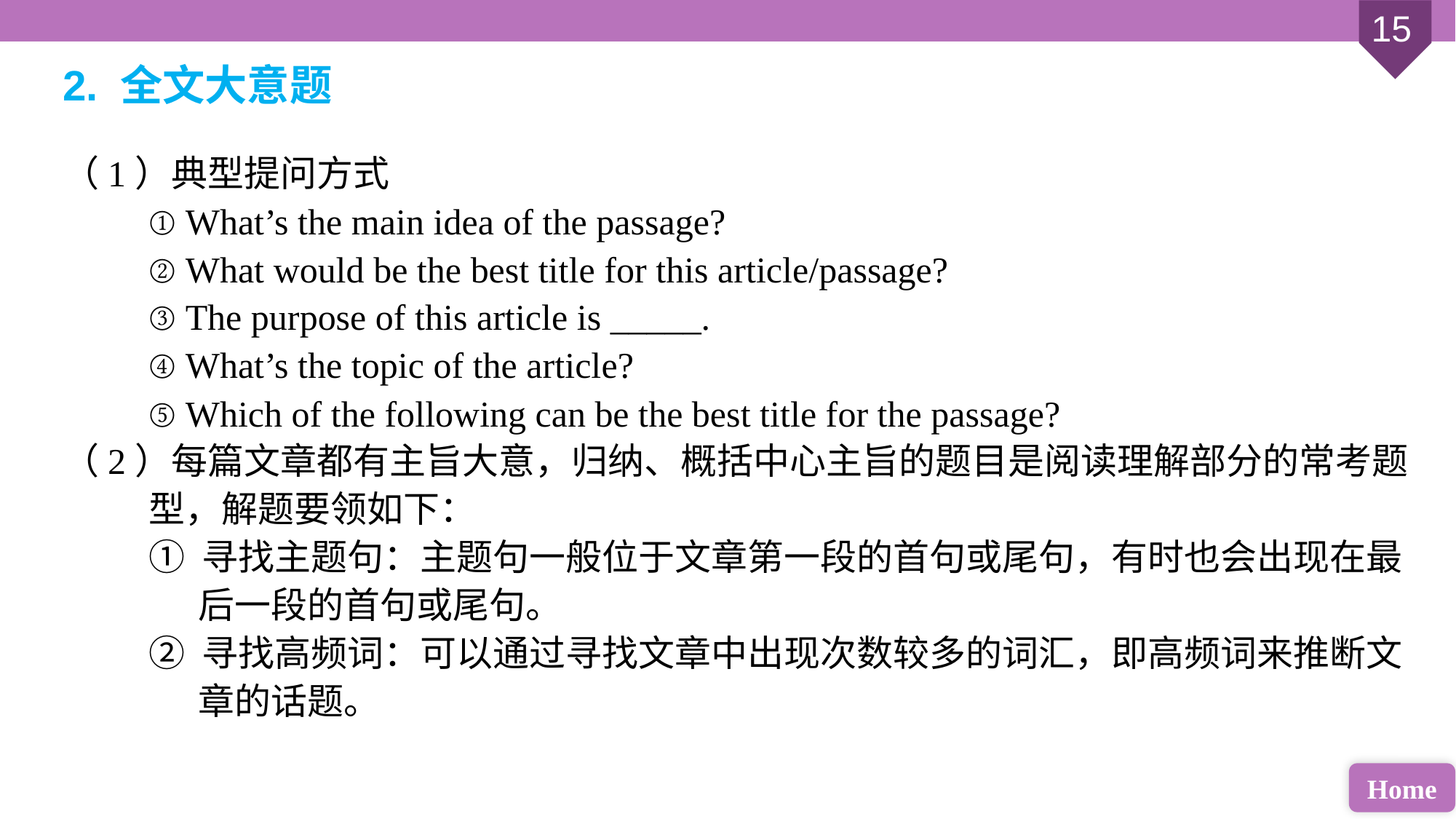

2. 全文大意题

（1）典型提问方式
① What’s the main idea of the passage?
② What would be the best title for this article/passage?
③ The purpose of this article is _____.
④ What’s the topic of the article?
⑤ Which of the following can be the best title for the passage?
（2）每篇文章都有主旨大意，归纳、概括中心主旨的题目是阅读理解部分的常考题型，解题要领如下：
① 寻找主题句：主题句一般位于文章第一段的首句或尾句，有时也会出现在最
     后一段的首句或尾句。
② 寻找高频词：可以通过寻找文章中出现次数较多的词汇，即高频词来推断文
     章的话题。